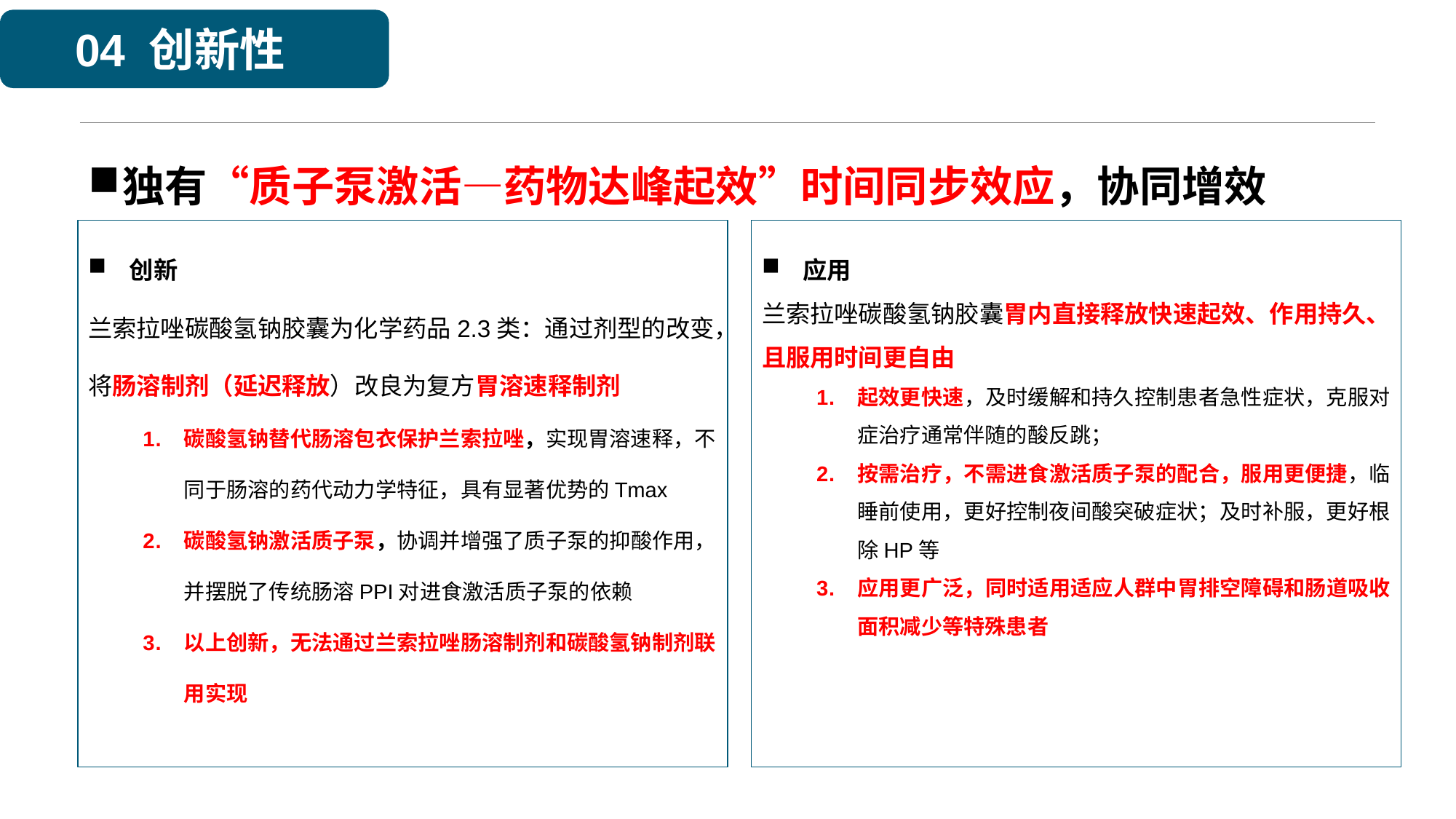

04 创新性
独有“质子泵激活—药物达峰起效”时间同步效应，协同增效
创新
兰索拉唑碳酸氢钠胶囊为化学药品2.3类：通过剂型的改变，将肠溶制剂（延迟释放）改良为复方胃溶速释制剂
碳酸氢钠替代肠溶包衣保护兰索拉唑，实现胃溶速释，不同于肠溶的药代动力学特征，具有显著优势的Tmax
碳酸氢钠激活质子泵，协调并增强了质子泵的抑酸作用，并摆脱了传统肠溶PPI对进食激活质子泵的依赖
以上创新，无法通过兰索拉唑肠溶制剂和碳酸氢钠制剂联用实现
应用
兰索拉唑碳酸氢钠胶囊胃内直接释放快速起效、作用持久、且服用时间更自由
起效更快速，及时缓解和持久控制患者急性症状，克服对症治疗通常伴随的酸反跳；
按需治疗，不需进食激活质子泵的配合，服用更便捷，临睡前使用，更好控制夜间酸突破症状；及时补服，更好根除HP等
应用更广泛，同时适用适应人群中胃排空障碍和肠道吸收面积减少等特殊患者